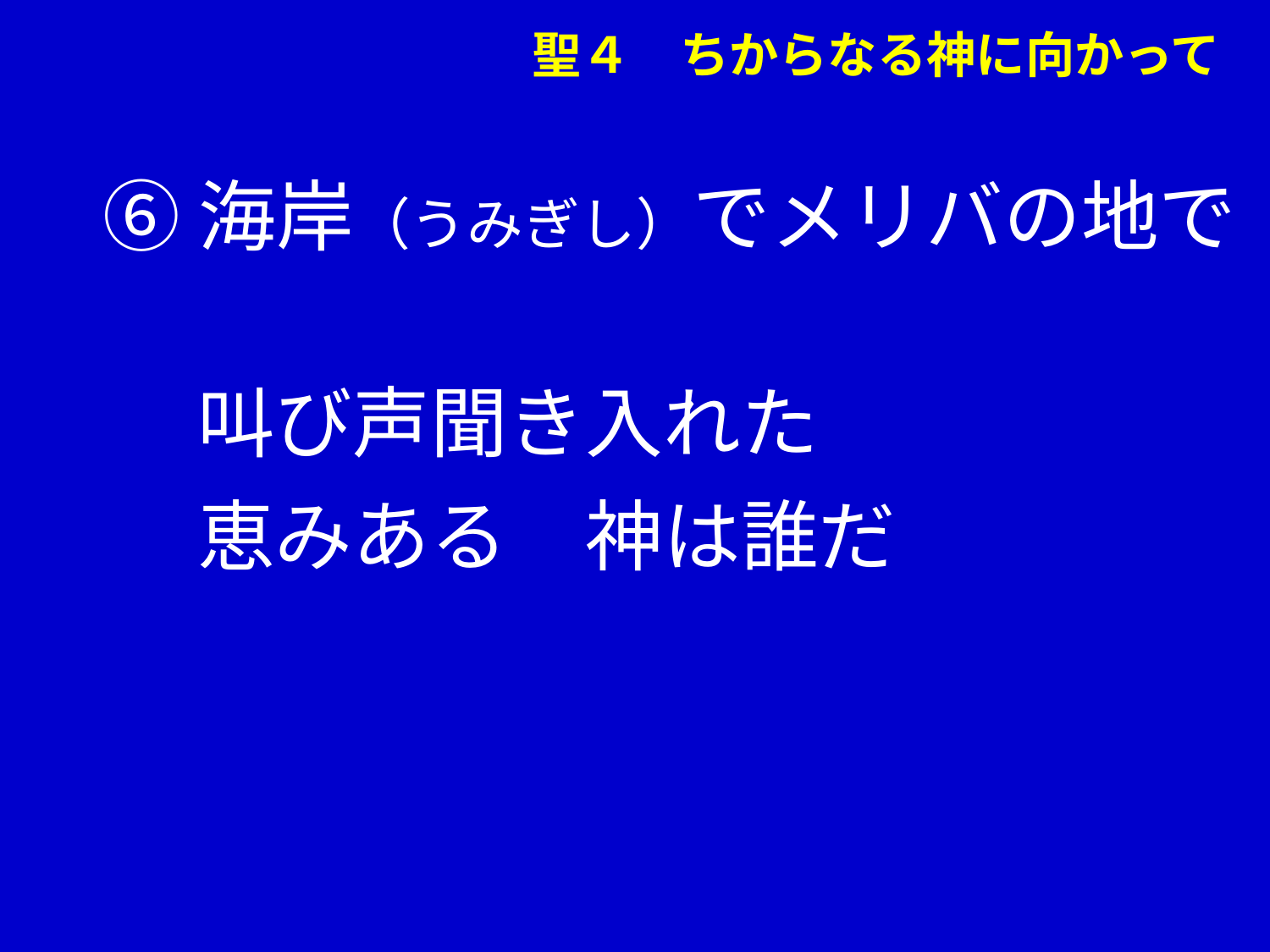

聖４　ちからなる神に向かって
⑥海岸（うみぎし）でメリバの地で
　 叫び声聞き入れた
　 恵みある　神は誰だ